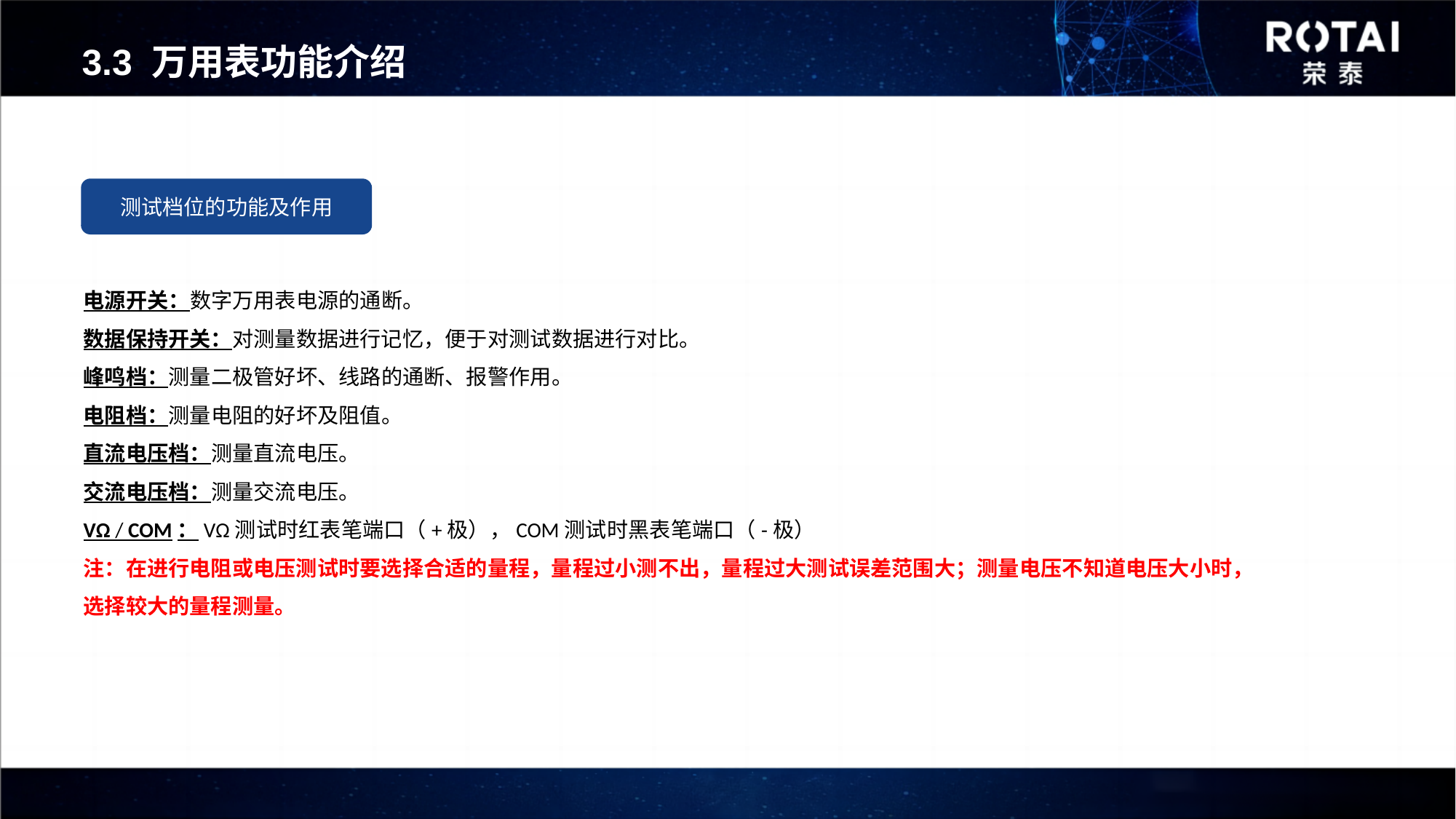

3.3 万用表功能介绍
测试档位的功能及作用
电源开关：数字万用表电源的通断。
数据保持开关：对测量数据进行记忆，便于对测试数据进行对比。
峰鸣档：测量二极管好坏、线路的通断、报警作用。
电阻档：测量电阻的好坏及阻值。
直流电压档：测量直流电压。
交流电压档：测量交流电压。
VΩ / COM：VΩ测试时红表笔端口（+极），COM测试时黑表笔端口（-极）
注：在进行电阻或电压测试时要选择合适的量程，量程过小测不出，量程过大测试误差范围大；测量电压不知道电压大小时，选择较大的量程测量。